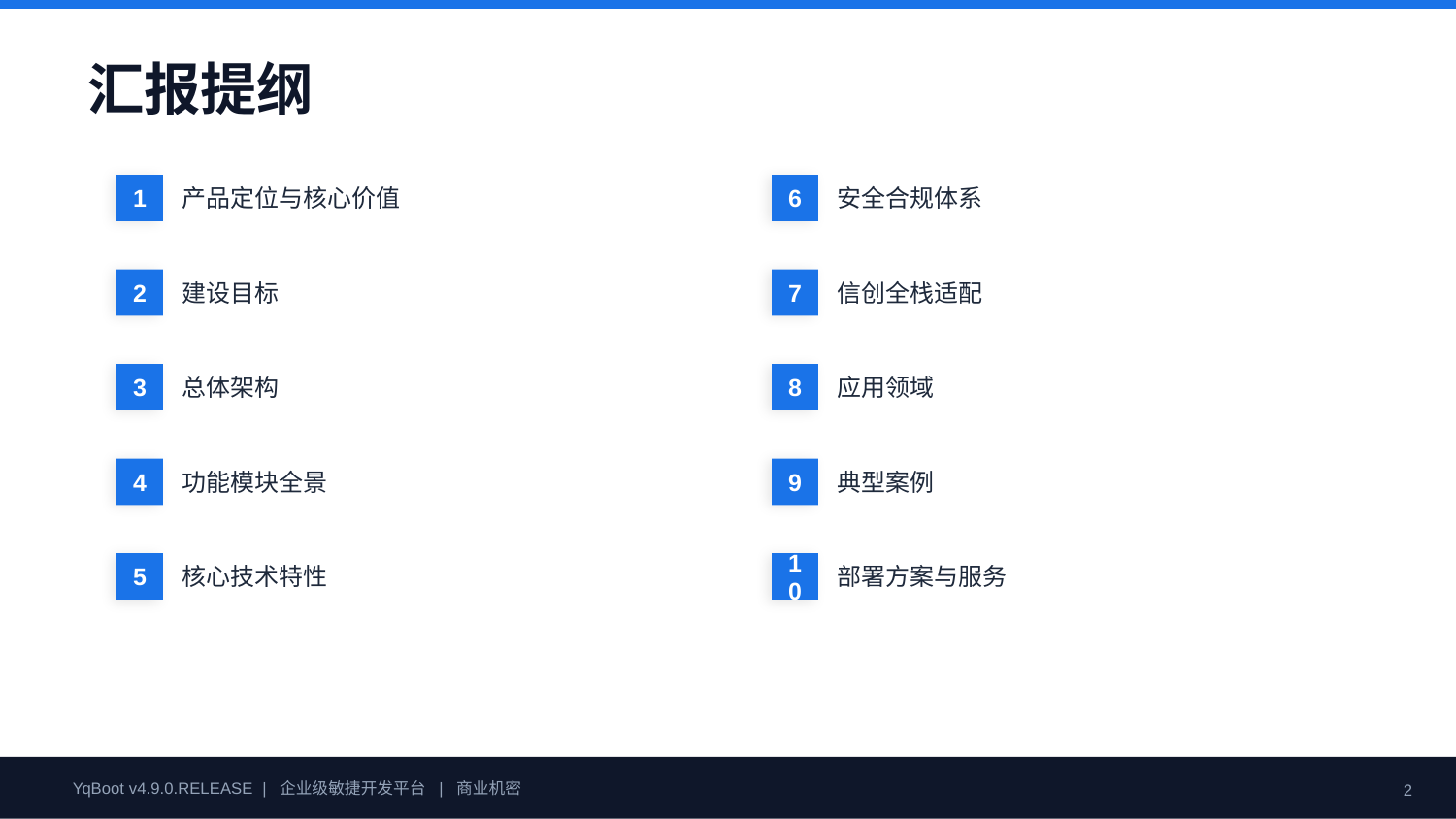

汇报提纲

1
产品定位与核心价值

6
安全合规体系

2
建设目标

7
信创全栈适配

3
总体架构

8
应用领域

4
功能模块全景

9
典型案例

5
核心技术特性

10
部署方案与服务

YqBoot v4.9.0.RELEASE  |  企业级敏捷开发平台  |  商业机密
2